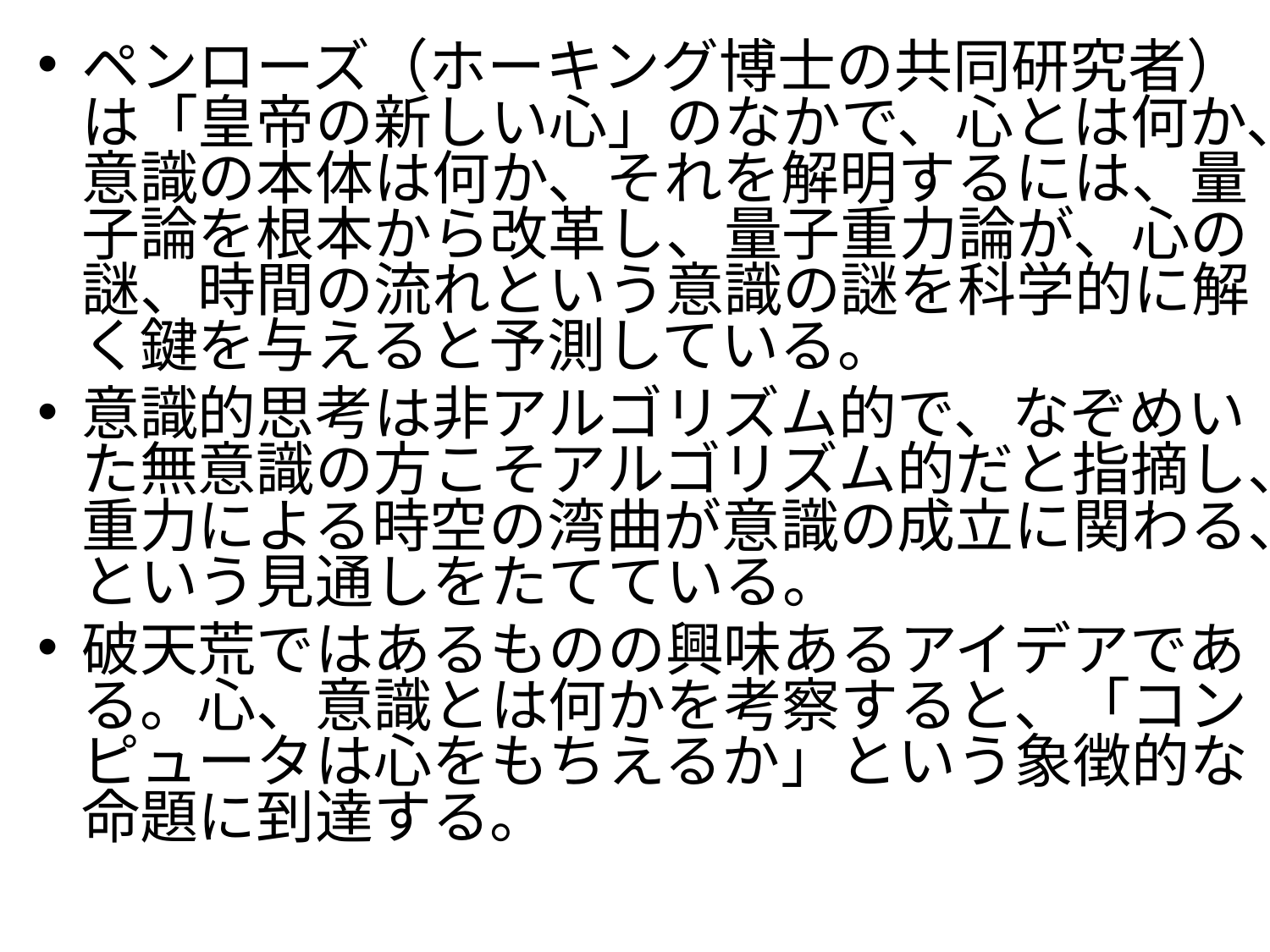

ペンローズ（ホーキング博士の共同研究者）は「皇帝の新しい心」のなかで、心とは何か、意識の本体は何か、それを解明するには、量子論を根本から改革し、量子重力論が、心の謎、時間の流れという意識の謎を科学的に解く鍵を与えると予測している。
意識的思考は非アルゴリズム的で、なぞめいた無意識の方こそアルゴリズム的だと指摘し、重力による時空の湾曲が意識の成立に関わる、という見通しをたてている。
破天荒ではあるものの興味あるアイデアである。心、意識とは何かを考察すると、「コンピュータは心をもちえるか」という象徴的な命題に到達する。